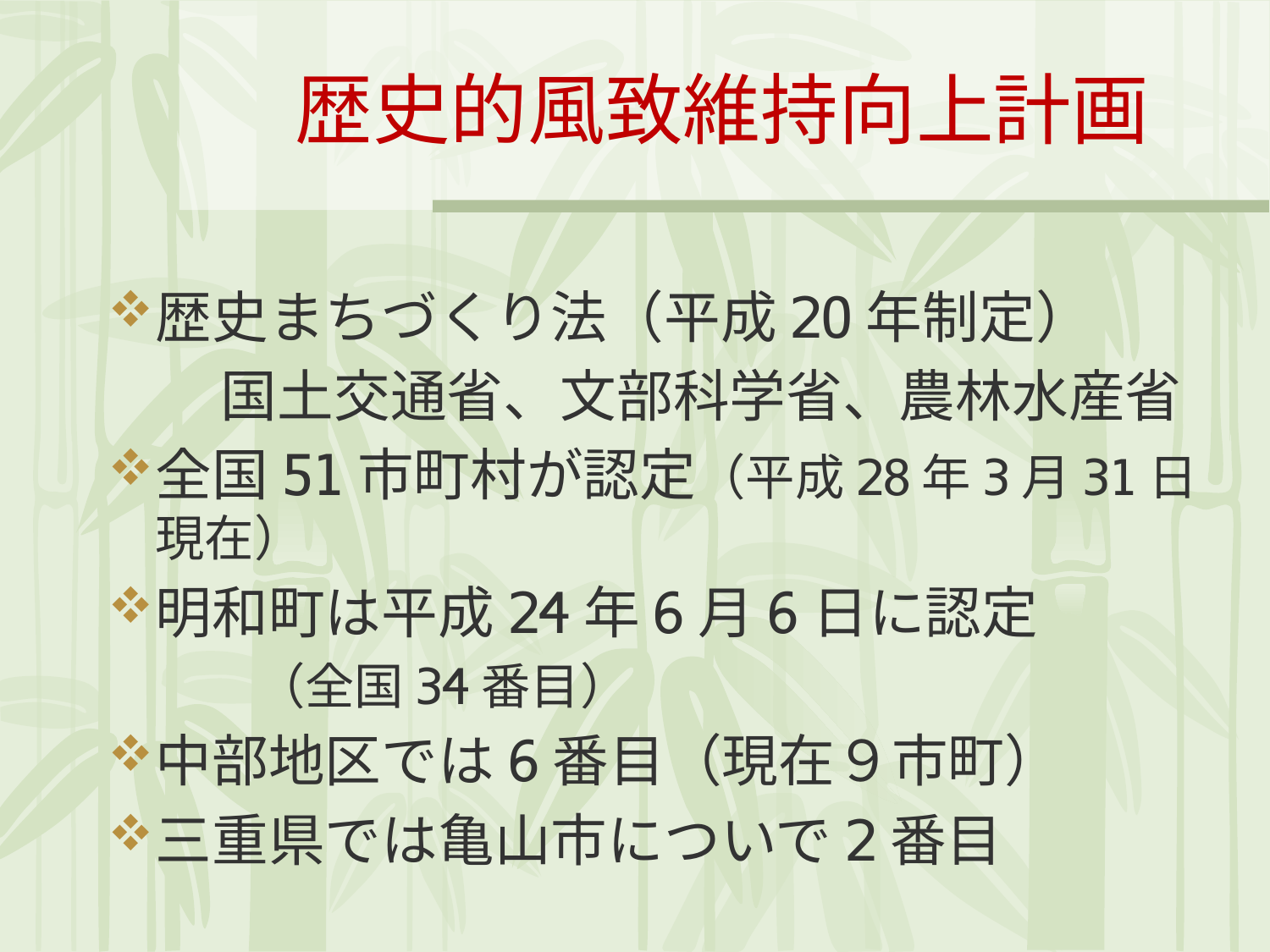

歴史的風致維持向上計画
歴史まちづくり法（平成20年制定）
　　国土交通省、文部科学省、農林水産省
全国51市町村が認定（平成28年3月31日現在）
明和町は平成24年6月6日に認定
　　　（全国34番目）
中部地区では6番目（現在９市町）
三重県では亀山市についで2番目